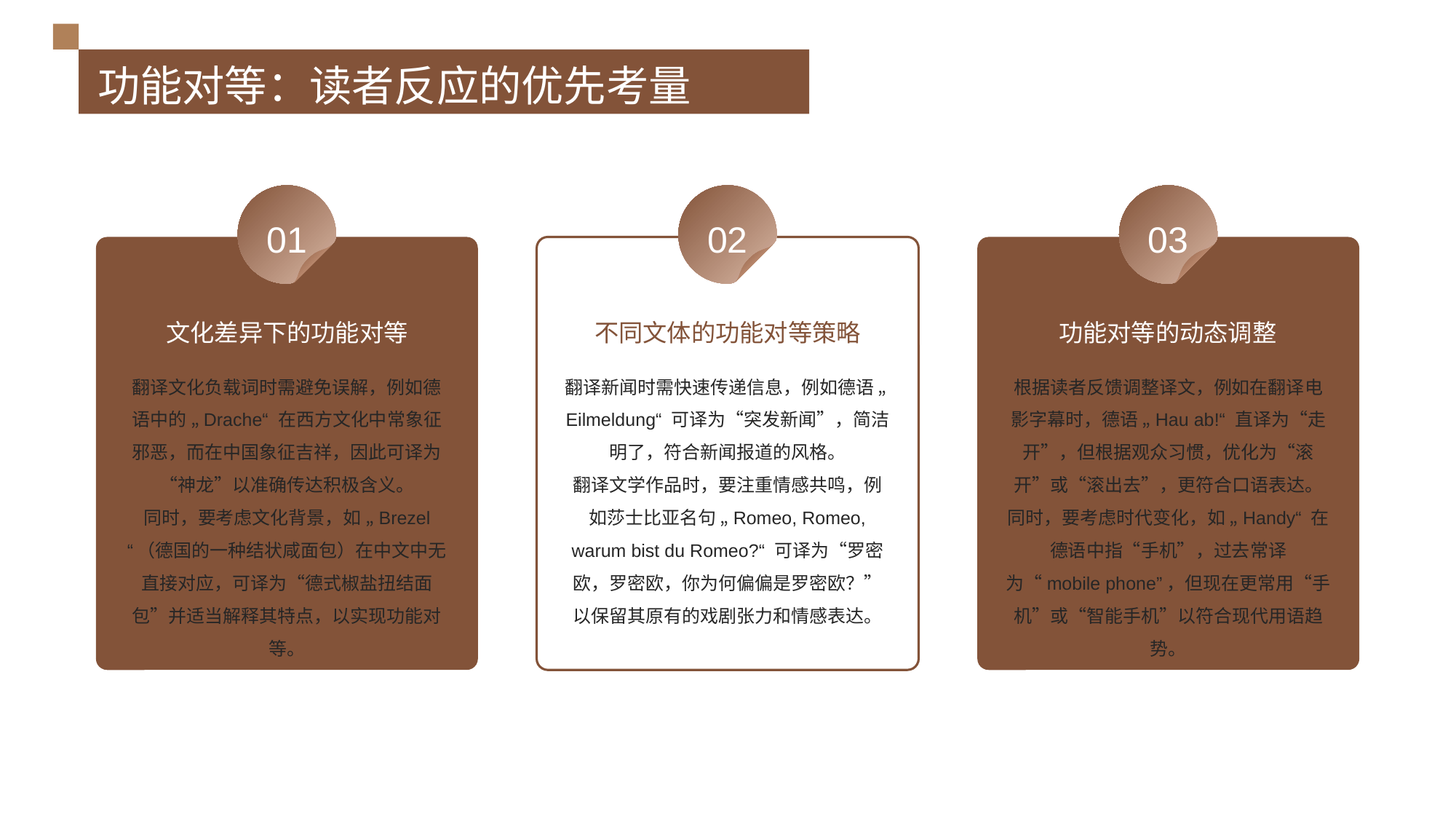

功能对等：读者反应的优先考量

01
02
03

文化差异下的功能对等
不同文体的功能对等策略
功能对等的动态调整
翻译文化负载词时需避免误解，例如德语中的 „Drache“ 在西方文化中常象征邪恶，而在中国象征吉祥，因此可译为“神龙”以准确传达积极含义。
同时，要考虑文化背景，如 „Brezel“（德国的一种结状咸面包）在中文中无直接对应，可译为“德式椒盐扭结面包”并适当解释其特点，以实现功能对等。

翻译新闻时需快速传递信息，例如德语 „Eilmeldung“ 可译为“突发新闻”，简洁明了，符合新闻报道的风格。
翻译文学作品时，要注重情感共鸣，例如莎士比亚名句 „Romeo, Romeo, warum bist du Romeo?“ 可译为“罗密欧，罗密欧，你为何偏偏是罗密欧？”以保留其原有的戏剧张力和情感表达。

。
根据读者反馈调整译文，例如在翻译电影字幕时，德语 „Hau ab!“ 直译为“走开”，但根据观众习惯，优化为“滚开”或“滚出去”，更符合口语表达。
同时，要考虑时代变化，如 „Handy“ 在德语中指“手机”，过去常译为“mobile phone”，但现在更常用“手机”或“智能手机”以符合现代用语趋势。